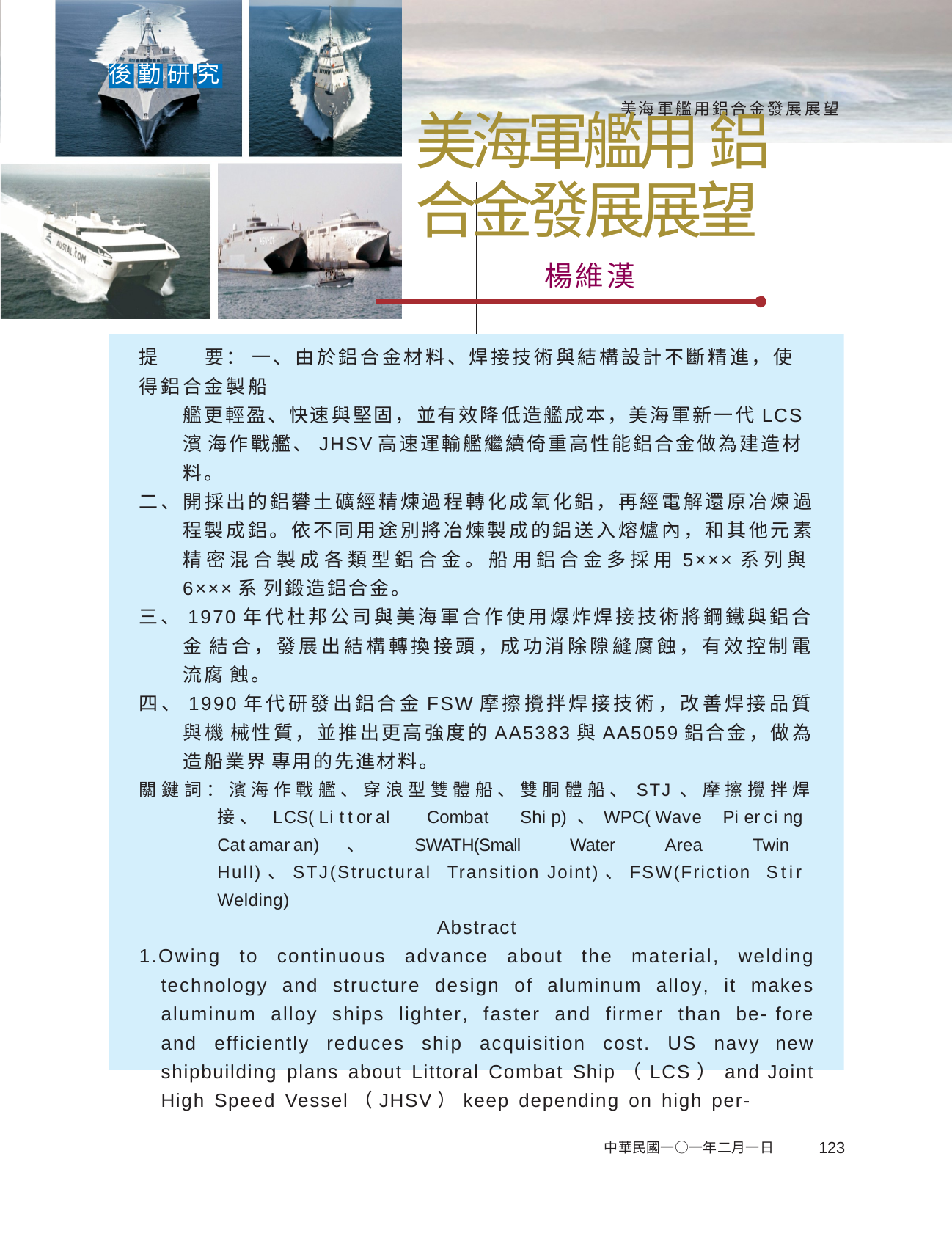

後 勤 研 究

美海軍艦用鋁合金發展展望
美海軍艦用 鋁合金發展展望

楊維漢

提	要： 一、由於鋁合金材料、焊接技術與結構設計不斷精進，使得鋁合金製船
艦更輕盈、快速與堅固，並有效降低造艦成本，美海軍新一代LCS濱 海作戰艦、JHSV高速運輸艦繼續倚重高性能鋁合金做為建造材料。
二、開採出的鋁礬土礦經精煉過程轉化成氧化鋁，再經電解還原冶煉過 程製成鋁。依不同用途別將冶煉製成的鋁送入熔爐內，和其他元素 精密混合製成各類型鋁合金。船用鋁合金多採用5×××系列與6×××系 列鍛造鋁合金。
三、1970年代杜邦公司與美海軍合作使用爆炸焊接技術將鋼鐵與鋁合金 結合，發展出結構轉換接頭，成功消除隙縫腐蝕，有效控制電流腐 蝕。
四、1990年代研發出鋁合金FSW摩擦攪拌焊接技術，改善焊接品質與機 械性質，並推出更高強度的AA5383與AA5059鋁合金，做為造船業界 專用的先進材料。
關鍵詞：濱海作戰艦、穿浪型雙體船、雙胴體船、STJ、摩擦攪拌焊接、 LCS(Littoral   Combat   Ship)、WPC(Wave   Piercing   Catamaran)、 SWATH(Small  Water  Area  Twin  Hull)、STJ(Structural  Transition Joint)、FSW(Friction  Stir  Welding)
Abstract
1.Owing  to  continuous  advance  about  the  material,  welding technology and structure design of aluminum alloy, it makes aluminum  alloy  ships  lighter,  faster  and  firmer  than  be- fore and efficiently reduces ship acquisition cost. US navy new shipbuilding plans about Littoral Combat Ship（LCS）and Joint High Speed Vessel（JHSV）keep depending on high per-

中華民國一○一年二月一日	123